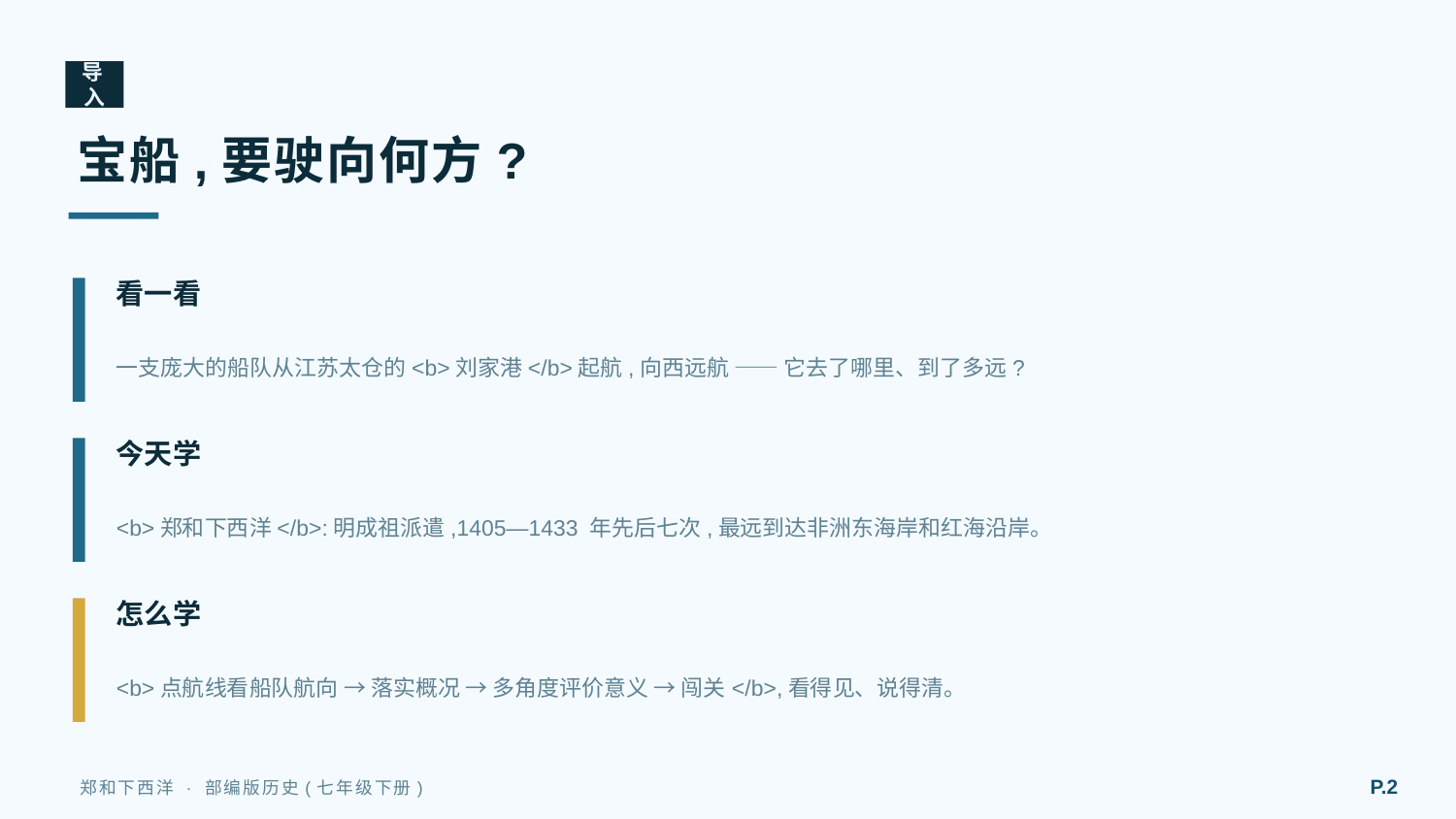

导入

宝船,要驶向何方?

看一看

一支庞大的船队从江苏太仓的<b>刘家港</b>起航,向西远航 —— 它去了哪里、到了多远?
今天学

<b>郑和下西洋</b>:明成祖派遣,1405—1433 年先后七次,最远到达非洲东海岸和红海沿岸。
怎么学

<b>点航线看船队航向 → 落实概况 → 多角度评价意义 → 闯关</b>,看得见、说得清。
P.2
郑和下西洋 · 部编版历史(七年级下册)